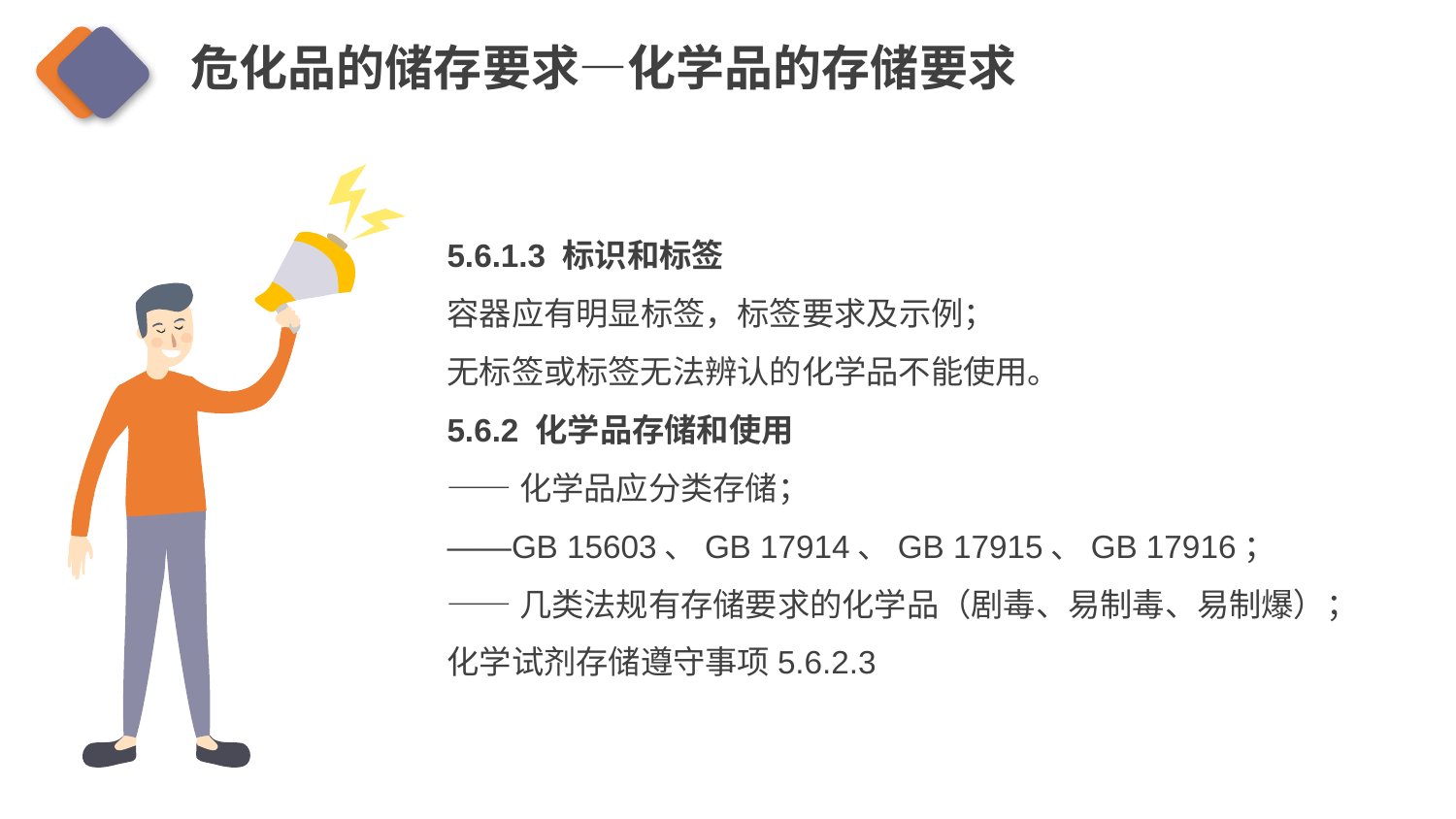

危化品的储存要求—化学品的存储要求

5.6.1.3 标识和标签
容器应有明显标签，标签要求及示例；
无标签或标签无法辨认的化学品不能使用。
5.6.2 化学品存储和使用
——化学品应分类存储；
——GB 15603、GB 17914、GB 17915、GB 17916；
——几类法规有存储要求的化学品（剧毒、易制毒、易制爆）；
化学试剂存储遵守事项5.6.2.3